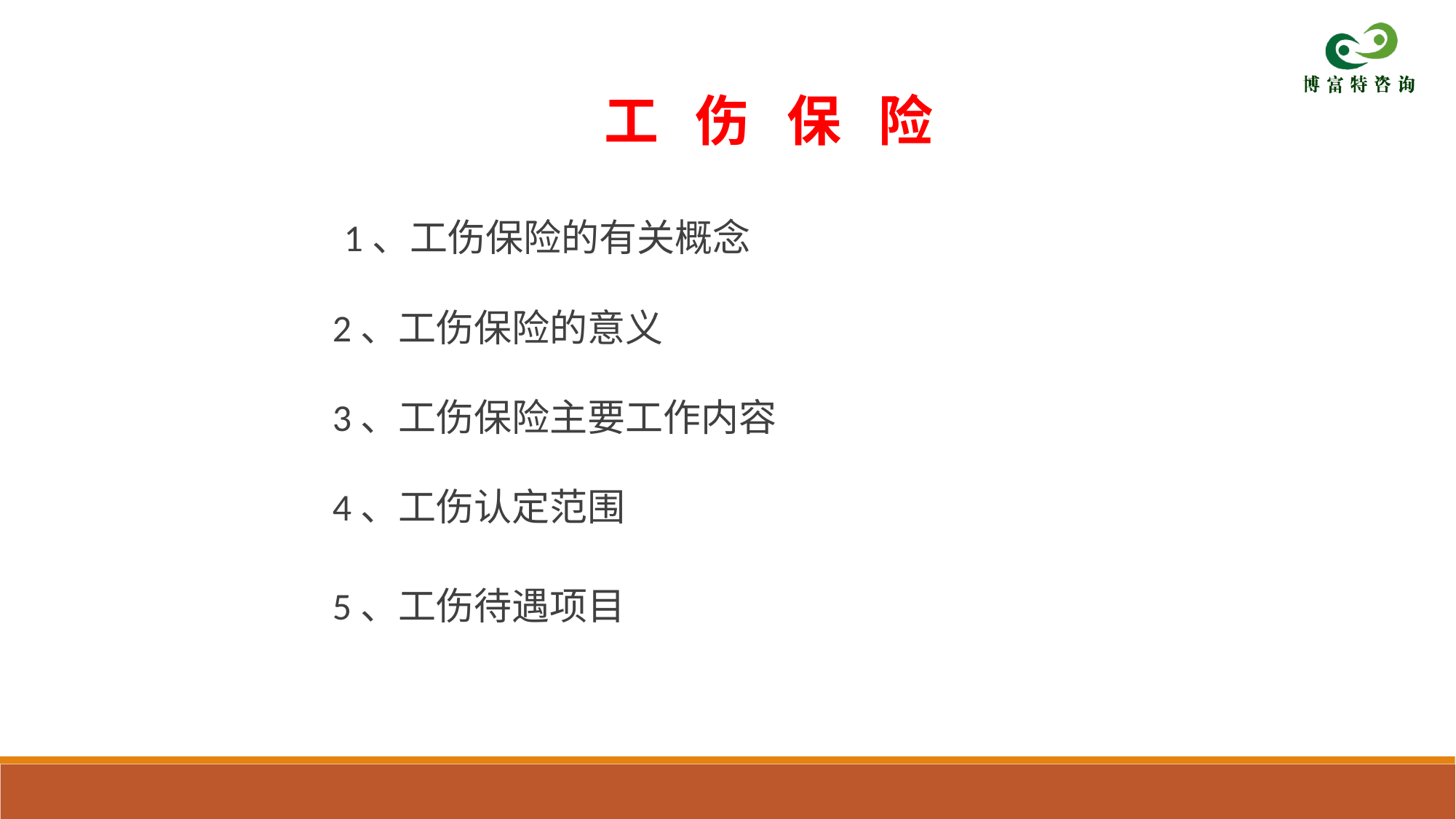

工   伤   保   险
        1、工伤保险的有关概念
        2、工伤保险的意义
        3、工伤保险主要工作内容
        4、工伤认定范围
        5、工伤待遇项目